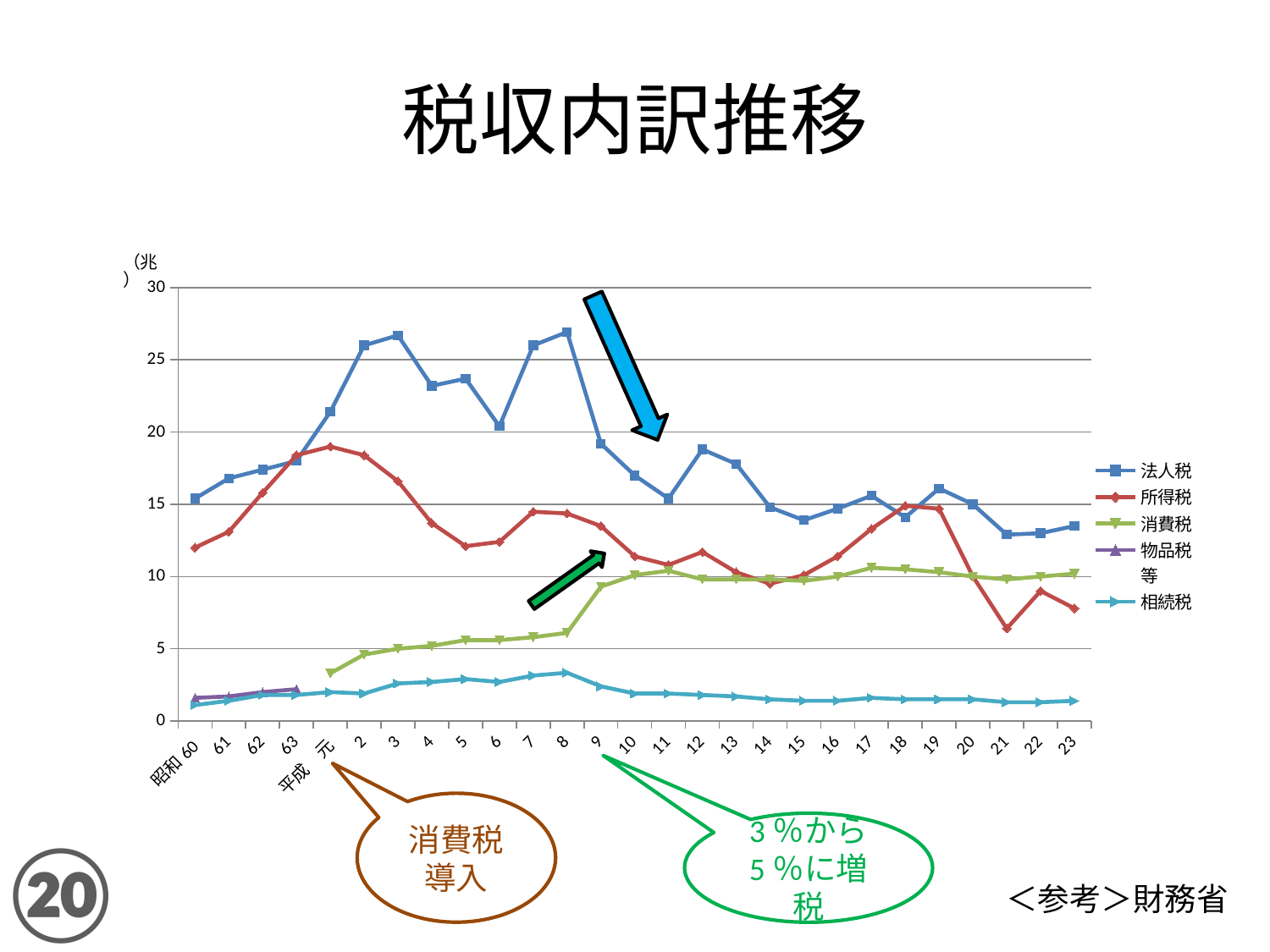

# 税収内訳推移

### Chart

| Category | 法人税 | 所得税 | 消費税 | 物品税等 | 相続税 |
|---|---|---|---|---|---|
| 昭和60 | 15.4 | 12.0 | None | 1.6 | 1.1 |
| 61 | 16.8 | 13.1 | None | 1.7000000000000004 | 1.4 |
| 62 | 17.4 | 15.8 | None | 2.0 | 1.8 |
| 63 | 18.0 | 18.4 | None | 2.2 | 1.8 |
| 平成　元 | 21.4 | 19.0 | 3.3 | None | 2.0 |
| 2 | 26.0 | 18.4 | 4.6 | None | 1.9 |
| 3 | 26.7 | 16.6 | 5.0 | None | 2.6 |
| 4 | 23.2 | 13.7 | 5.2 | None | 2.7 |
| 5 | 23.7 | 12.1 | 5.6 | None | 2.9 |
| 6 | 20.4 | 12.4 | 5.6 | None | 2.7 |
| 7 | 26.0 | 14.48666666666673 | 5.8 | None | 3.14666666666667 |
| 8 | 26.9272727272727 | 14.36606060606063 | 6.1 | None | 3.33878787878788 |
| 9 | 19.2 | 13.5 | 9.3 | None | 2.4 |
| 10 | 17.0 | 11.4 | 10.1 | None | 1.9 |
| 11 | 15.4 | 10.8 | 10.4 | None | 1.9 |
| 12 | 18.8 | 11.7 | 9.8 | None | 1.8 |
| 13 | 17.8 | 10.3 | 9.8 | None | 1.7000000000000004 |
| 14 | 14.8 | 9.5 | 9.8 | None | 1.5 |
| 15 | 13.9 | 10.1 | 9.700000000000001 | None | 1.4 |
| 16 | 14.7 | 11.4 | 10.0 | None | 1.4 |
| 17 | 15.6 | 13.3 | 10.6 | None | 1.6 |
| 18 | 14.1 | 14.9 | 10.5 | None | 1.5 |
| 19 | 16.1 | 14.7 | 10.3 | None | 1.5 |
| 20 | 15.0 | 10.0 | 10.0 | None | 1.5 |
| 21 | 12.9 | 6.4 | 9.8 | None | 1.3 |
| 22 | 13.0 | 9.0 | 10.0 | None | 1.3 |
| 23 | 13.5 | 7.8 | 10.200000000000001 | None | 1.4 |
消費税導入
3％から
5％に増税
⑳
＜参考＞財務省